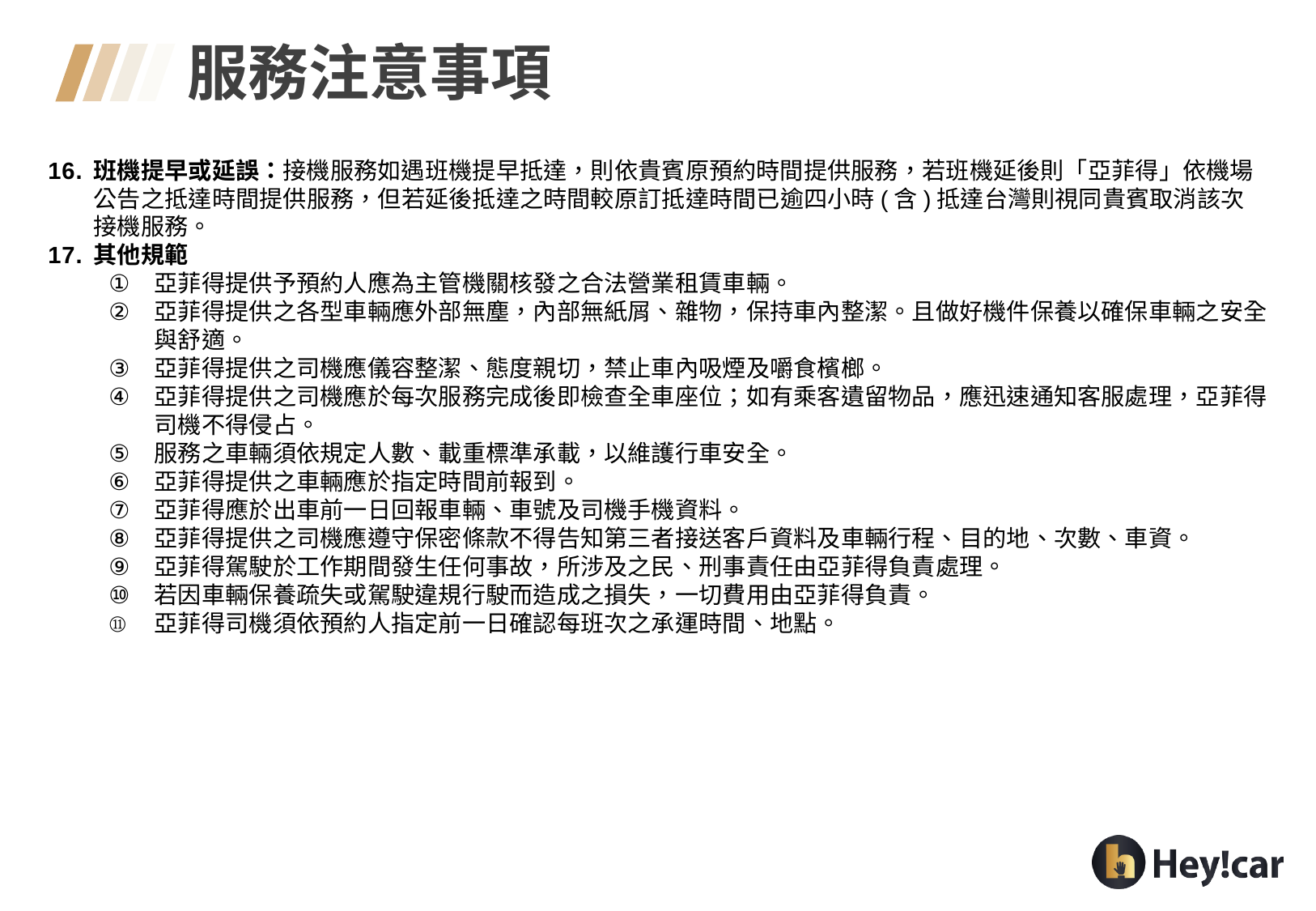

服務注意事項
班機提早或延誤：接機服務如遇班機提早抵達，則依貴賓原預約時間提供服務，若班機延後則「亞菲得」依機場公告之抵達時間提供服務，但若延後抵達之時間較原訂抵達時間已逾四小時(含)抵達台灣則視同貴賓取消該次接機服務。
其他規範
亞菲得提供予預約人應為主管機關核發之合法營業租賃車輛。
亞菲得提供之各型車輛應外部無塵，內部無紙屑、雜物，保持車內整潔。且做好機件保養以確保車輛之安全與舒適。
亞菲得提供之司機應儀容整潔、態度親切，禁止車內吸煙及嚼食檳榔。
亞菲得提供之司機應於每次服務完成後即檢查全車座位；如有乘客遺留物品，應迅速通知客服處理，亞菲得司機不得侵占。
服務之車輛須依規定人數、載重標準承載，以維護行車安全。
亞菲得提供之車輛應於指定時間前報到。
亞菲得應於出車前一日回報車輛、車號及司機手機資料。
亞菲得提供之司機應遵守保密條款不得告知第三者接送客戶資料及車輛行程、目的地、次數、車資。
亞菲得駕駛於工作期間發生任何事故，所涉及之民、刑事責任由亞菲得負責處理。
若因車輛保養疏失或駕駛違規行駛而造成之損失，一切費用由亞菲得負責。
亞菲得司機須依預約人指定前一日確認每班次之承運時間、地點。